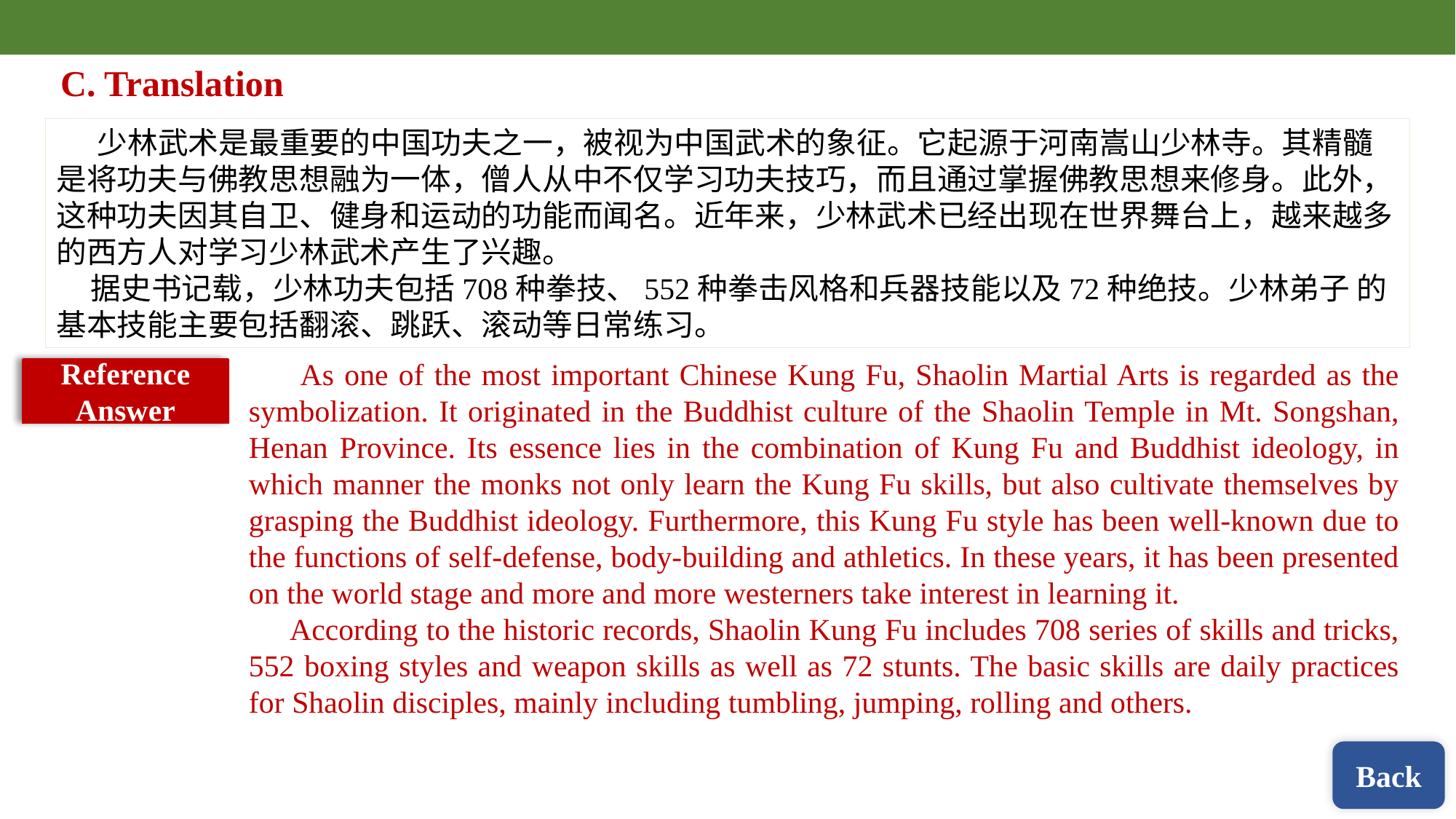

C. Translation
     少林武术是最重要的中国功夫之一，被视为中国武术的象征。它起源于河南嵩山少林寺。其精髓是将功夫与佛教思想融为一体，僧人从中不仅学习功夫技巧，而且通过掌握佛教思想来修身。此外，这种功夫因其自卫、健身和运动的功能而闻名。近年来，少林武术已经出现在世界舞台上，越来越多的西方人对学习少林武术产生了兴趣。
    据史书记载，少林功夫包括708种拳技、552种拳击风格和兵器技能以及72种绝技。少林弟子 的基本技能主要包括翻滚、跳跃、滚动等日常练习。
     As one of the most important Chinese Kung Fu, Shaolin Martial Arts is regarded as the symbolization. It originated in the Buddhist culture of the Shaolin Temple in Mt. Songshan, Henan Province. Its essence lies in the combination of Kung Fu and Buddhist ideology, in which manner the monks not only learn the Kung Fu skills, but also cultivate themselves by grasping the Buddhist ideology. Furthermore, this Kung Fu style has been well-known due to the functions of self-defense, body-building and athletics. In these years, it has been presented on the world stage and more and more westerners take interest in learning it.
     According to the historic records, Shaolin Kung Fu includes 708 series of skills and tricks, 552 boxing styles and weapon skills as well as 72 stunts. The basic skills are daily practices for Shaolin disciples, mainly including tumbling, jumping, rolling and others.
Reference Answer
Back